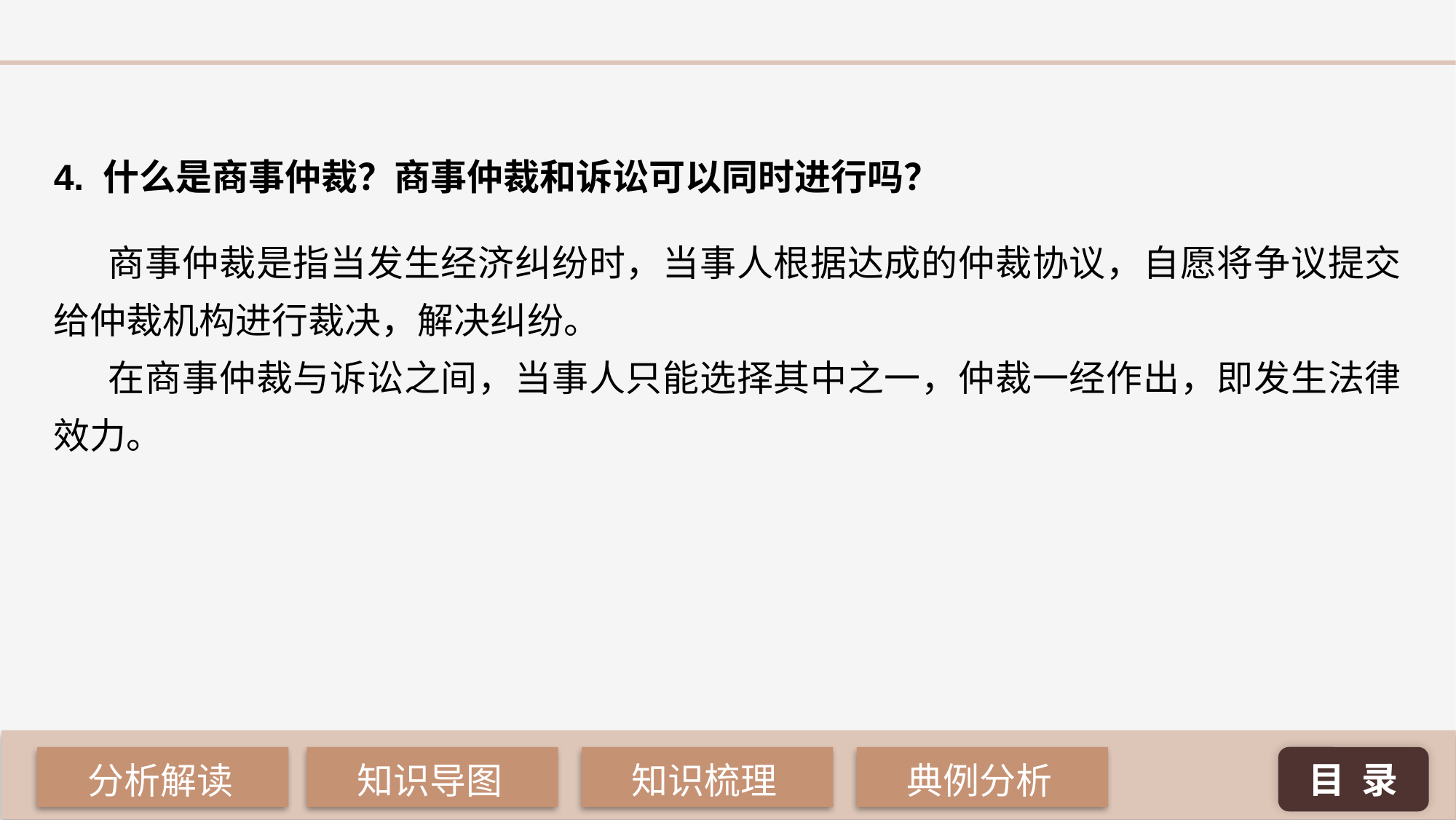

4. 什么是商事仲裁？商事仲裁和诉讼可以同时进行吗？
商事仲裁是指当发生经济纠纷时，当事人根据达成的仲裁协议，自愿将争议提交给仲裁机构进行裁决，解决纠纷。
在商事仲裁与诉讼之间，当事人只能选择其中之一，仲裁一经作出，即发生法律效力。